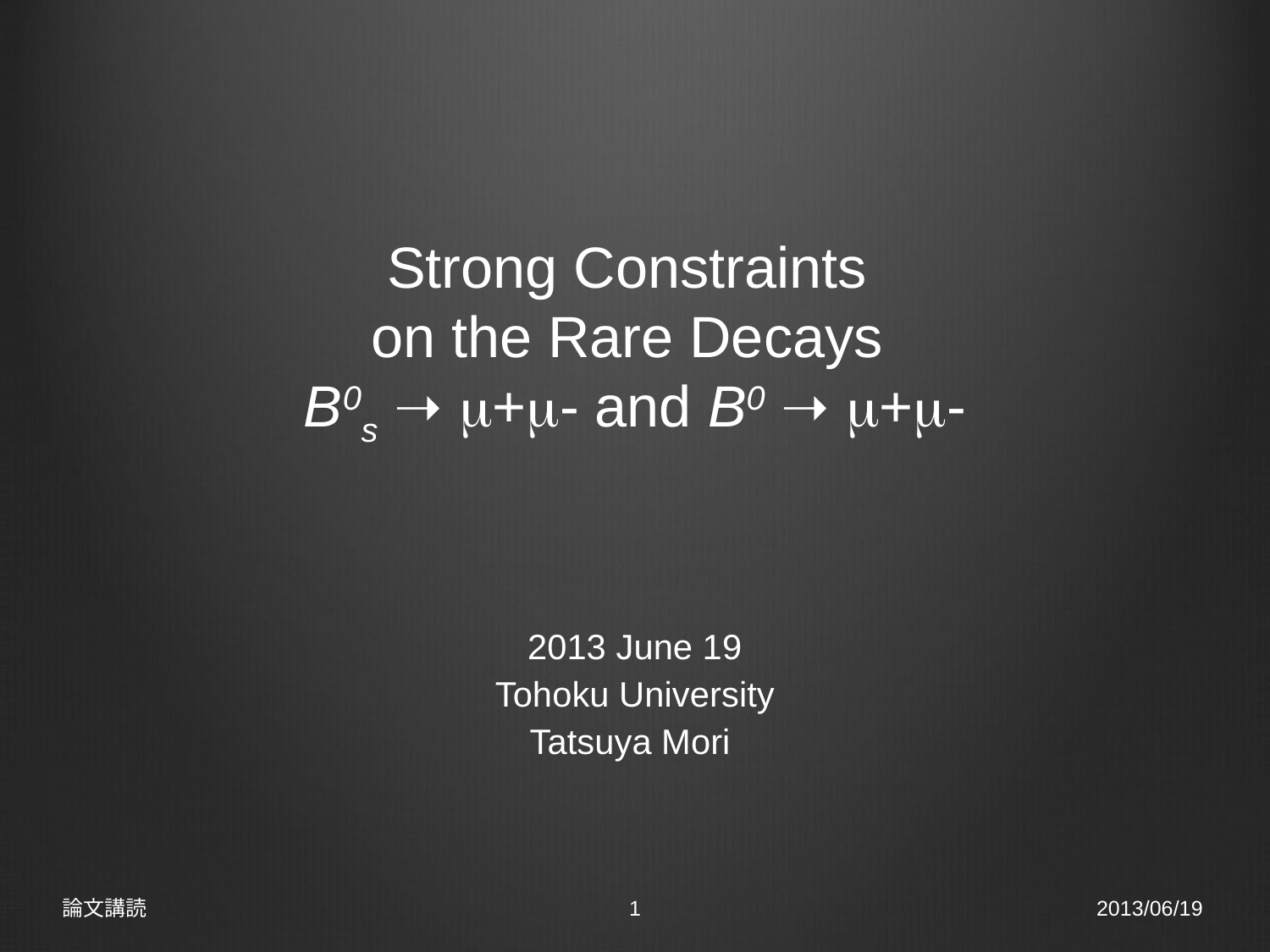

# Strong Constraints on the Rare Decays B0s ➝ μ+μ- and B0 ➝ μ+μ-
2013 June 19
Tohoku University
Tatsuya Mori
論文講読
1
2013/06/19